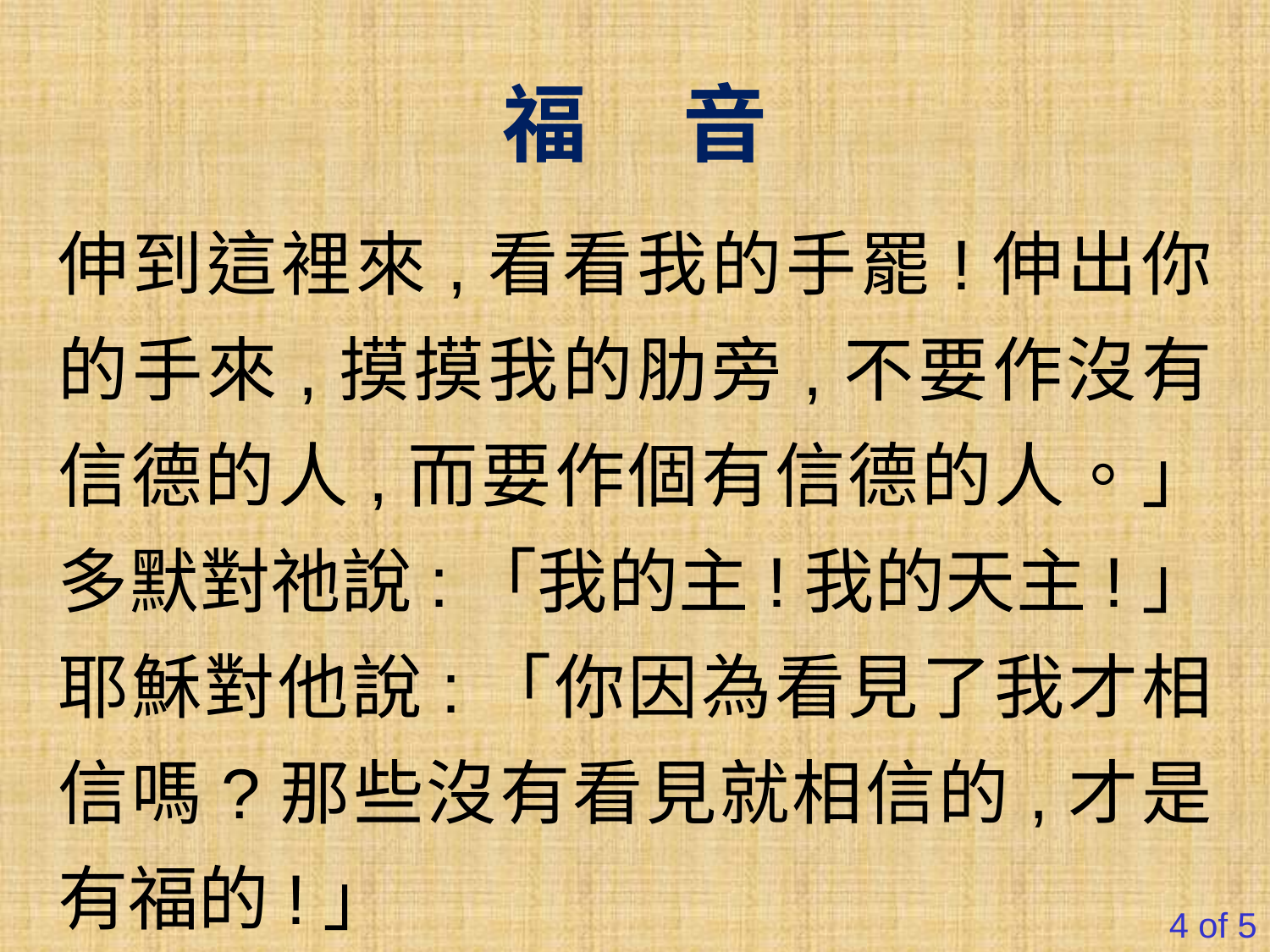

福     音

伸到這裡來,看看我的手罷!伸出你的手來,摸摸我的肋旁,不要作沒有信德的人,而要作個有信德的人。」多默對祂說:「我的主!我的天主!」耶穌對他說:「你因為看見了我才相信嗎?那些沒有看見就相信的,才是有福的!」

4 of 5